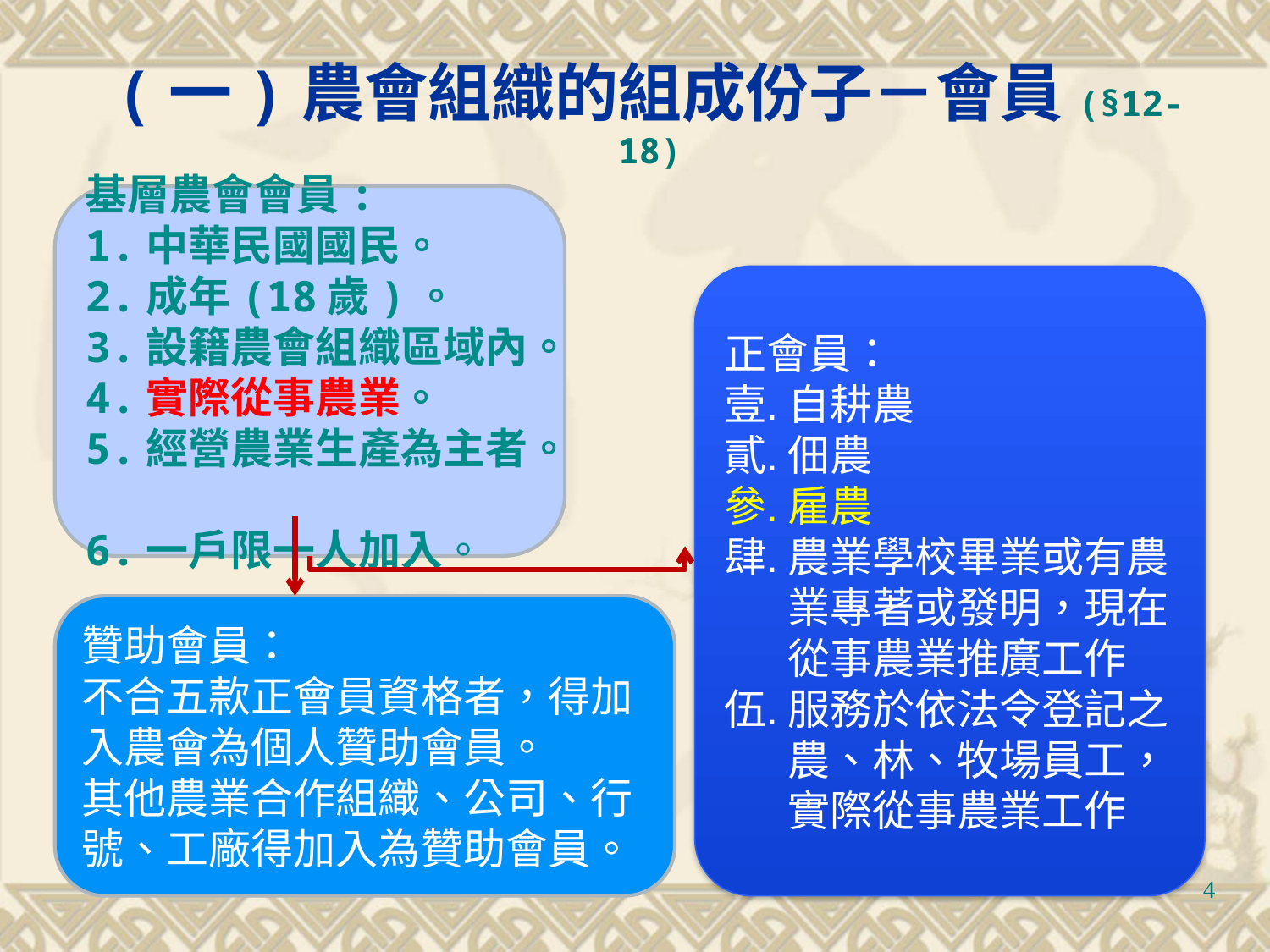

# (一)農會組織的組成份子－會員(§12-18)
基層農會會員:
1.中華民國國民。
2.成年(18歲)。
3.設籍農會組織區域內。
4.實際從事農業。
5.經營農業生產為主者。
6.一戶限一人加入。
正會員：
自耕農
佃農
雇農
農業學校畢業或有農業專著或發明，現在從事農業推廣工作
服務於依法令登記之農、林、牧場員工，實際從事農業工作
贊助會員：
不合五款正會員資格者，得加入農會為個人贊助會員。
其他農業合作組織、公司、行號、工廠得加入為贊助會員。
4